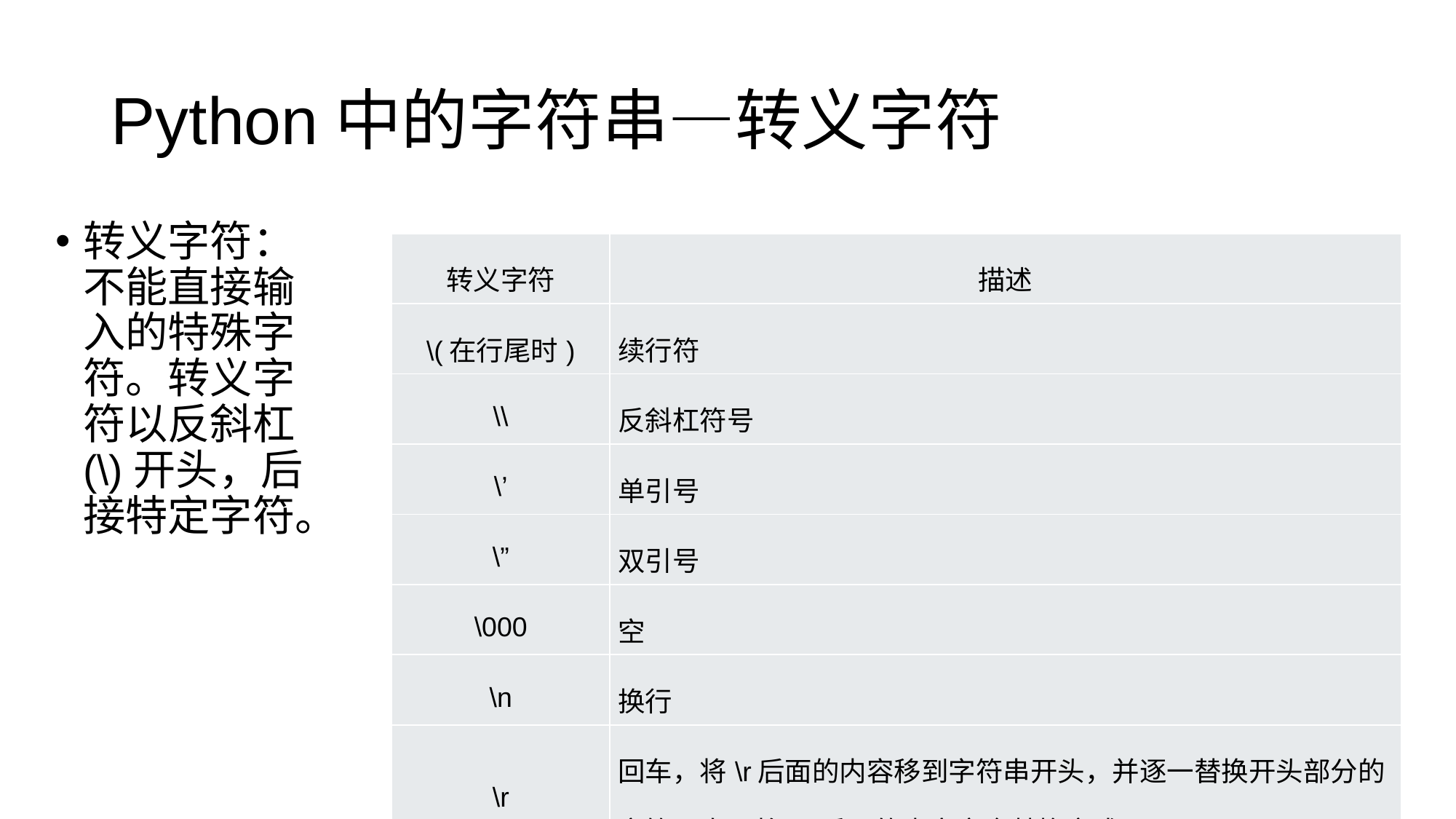

# Python中的字符串—转义字符
转义字符：不能直接输入的特殊字符。转义字符以反斜杠(\)开头，后接特定字符。

| 转义字符 | 描述 |
| --- | --- |
| \(在行尾时) | 续行符 |
| \\ | 反斜杠符号 |
| \’ | 单引号 |
| \” | 双引号 |
| \000 | 空 |
| \n | 换行 |
| \r | 回车，将\r后面的内容移到字符串开头，并逐一替换开头部分的字符，直至将\r 后面的内容完全替换完成。 |